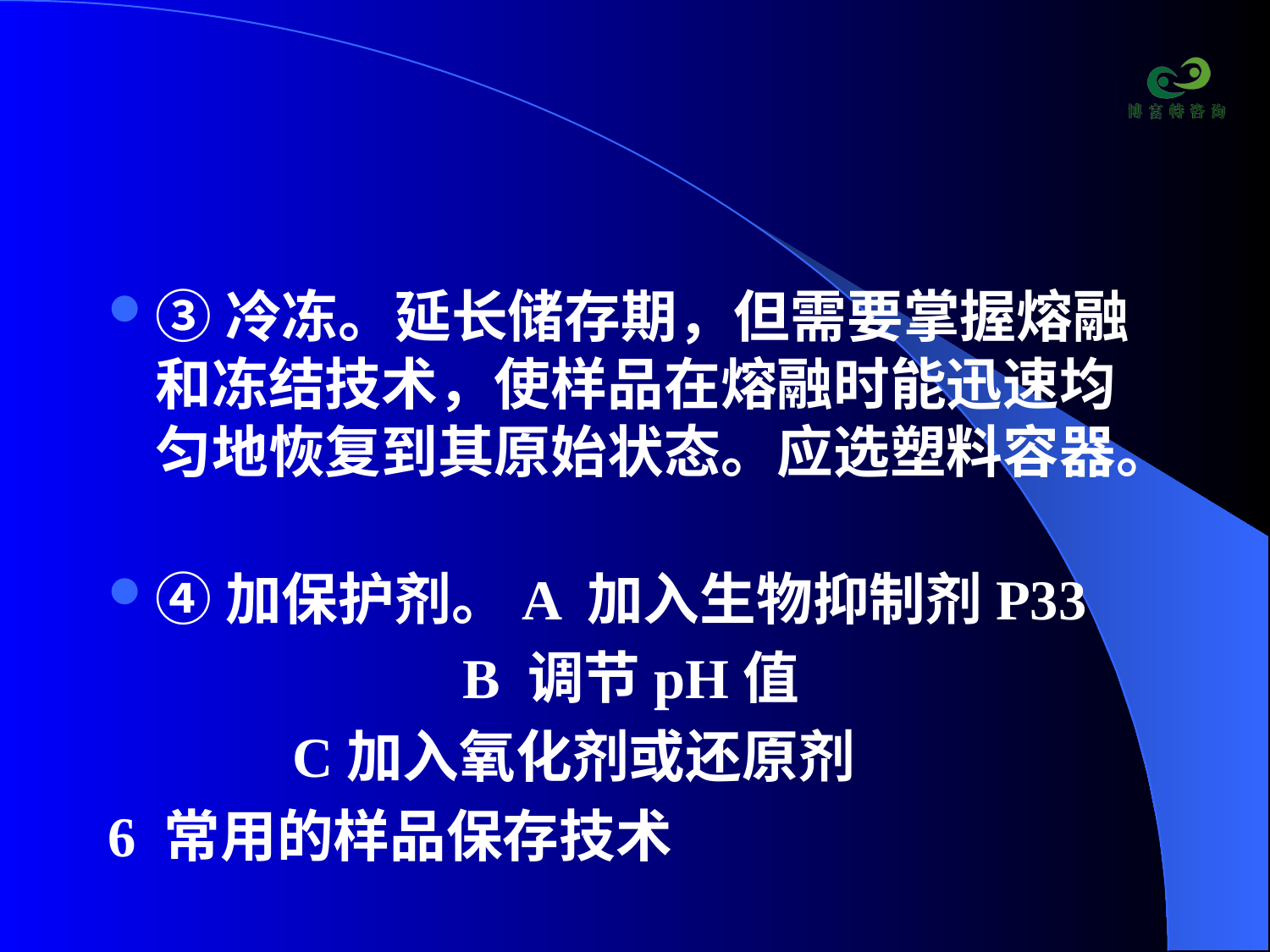

#
③冷冻。延长储存期，但需要掌握熔融和冻结技术，使样品在熔融时能迅速均匀地恢复到其原始状态。应选塑料容器。
④加保护剂。A 加入生物抑制剂P33
                         B 调节pH值
             C加入氧化剂或还原剂
6 常用的样品保存技术